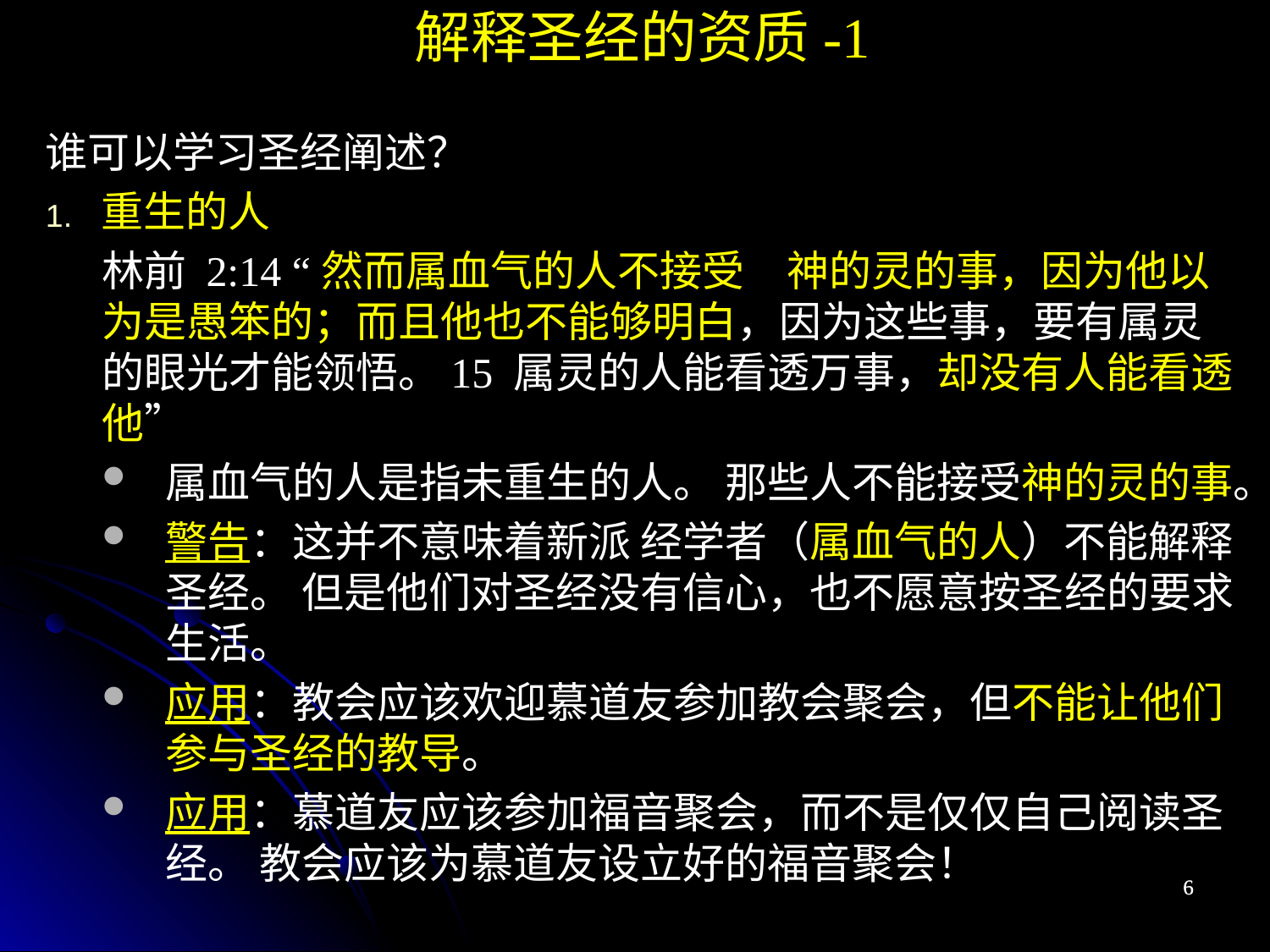

解释圣经的资质-1

谁可以学习圣经阐述？
重生的人
林前 2:14 “然而属血气的人不接受　神的灵的事，因为他以为是愚笨的；而且他也不能够明白，因为这些事，要有属灵的眼光才能领悟。15 属灵的人能看透万事，却没有人能看透他”
属血气的人是指未重生的人。 那些人不能接受神的灵的事。
警告：这并不意味着新派 经学者（属血气的人）不能解释圣经。 但是他们对圣经没有信心，也不愿意按圣经的要求生活。
应用：教会应该欢迎慕道友参加教会聚会，但不能让他们参与圣经的教导。
应用：慕道友应该参加福音聚会，而不是仅仅自己阅读圣经。 教会应该为慕道友设立好的福音聚会！

6
6